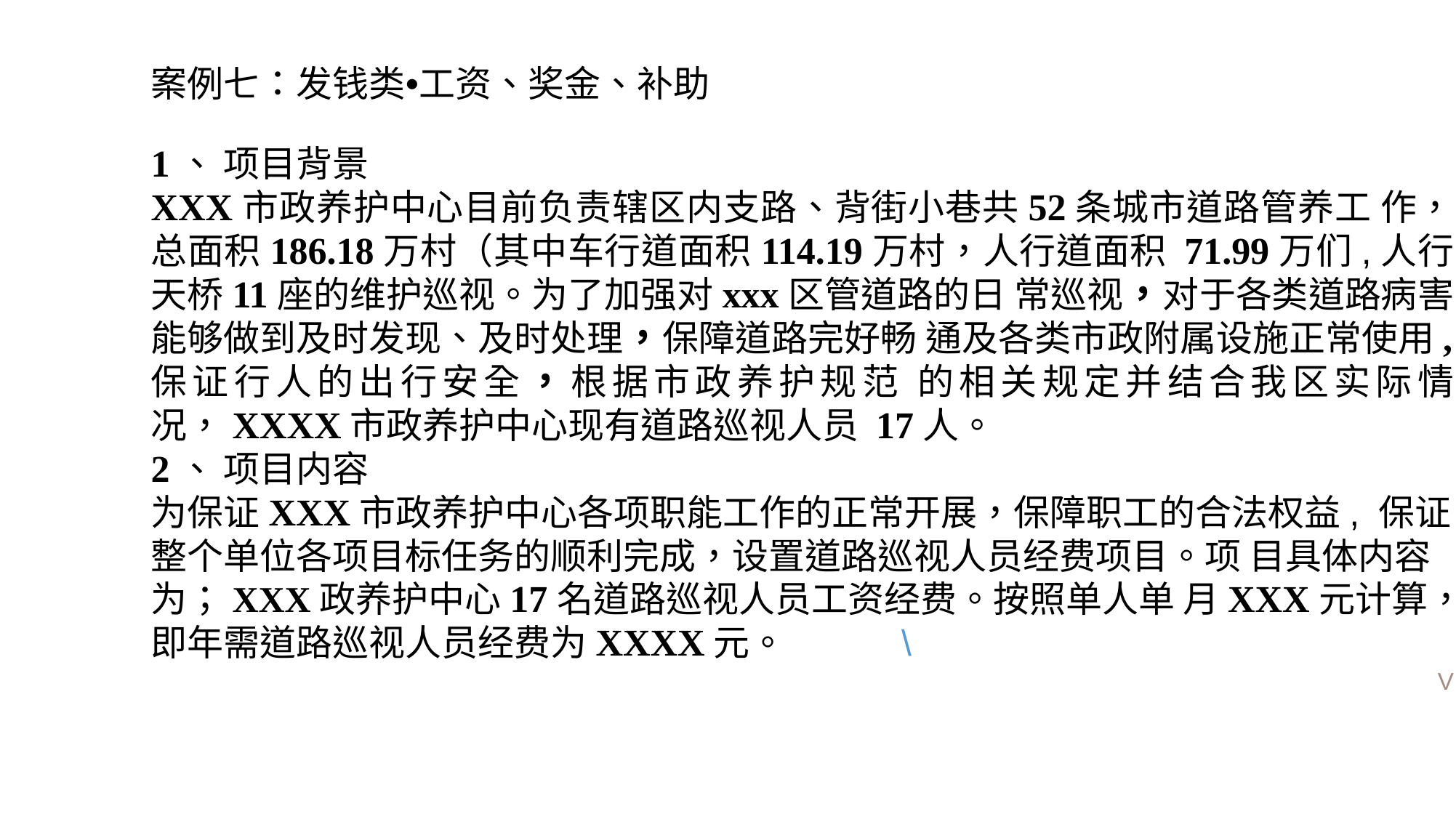

案例七：发钱类•工资、奖金、补助
1、 项目背景
XXX市政养护中心目前负责辖区内支路、背街小巷共52条城市道路管养工 作，总面积186.18万村（其中车行道面积114.19万村，人行道面积 71.99万们,人行天桥11座的维护巡视。为了加强对xxx区管道路的日 常巡视，对于各类道路病害能够做到及时发现、及时处理，保障道路完好畅 通及各类市政附属设施正常使用,保证行人的出行安全，根据市政养护规范 的相关规定并结合我区实际情况，XXXX市政养护中心现有道路巡视人员 17人。
2、 项目内容
为保证XXX市政养护中心各项职能工作的正常开展，保障职工的合法权益, 保证整个单位各项目标任务的顺利完成，设置道路巡视人员经费项目。项 目具体内容为；xxx政养护中心17名道路巡视人员工资经费。按照单人单 月XXX元计算，即年需道路巡视人员经费为XXXX元。             \
V